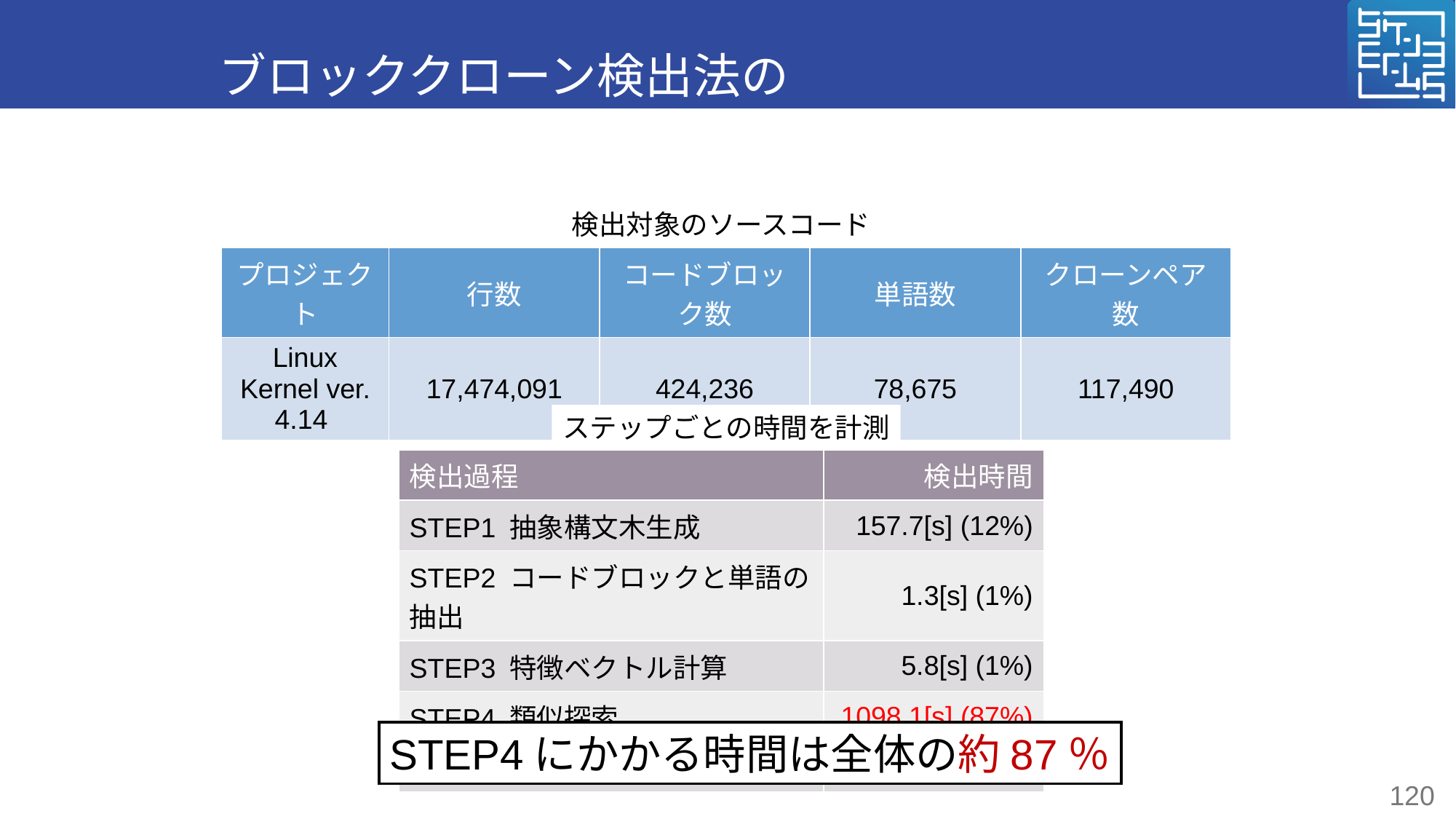

# ブロッククローン検出法の ステップごとの検出速度
検出対象のソースコード
| プロジェクト | 行数 | コードブロック数 | 単語数 | クローンペア数 |
| --- | --- | --- | --- | --- |
| Linux Kernel ver. 4.14 | 17,474,091 | 424,236 | 78,675 | 117,490 |
ステップごとの時間を計測
| 検出過程 | 検出時間 |
| --- | --- |
| STEP1 抽象構文木生成 | 157.7[s] (12%) |
| STEP2 コードブロックと単語の抽出 | 1.3[s] (1%) |
| STEP3 特徴ベクトル計算 | 5.8[s] (1%) |
| STEP4 類似探索 | 1098.1[s] (87%) |
| 全工程 | 1262.9[s] |
STEP4にかかる時間は全体の約87％
120